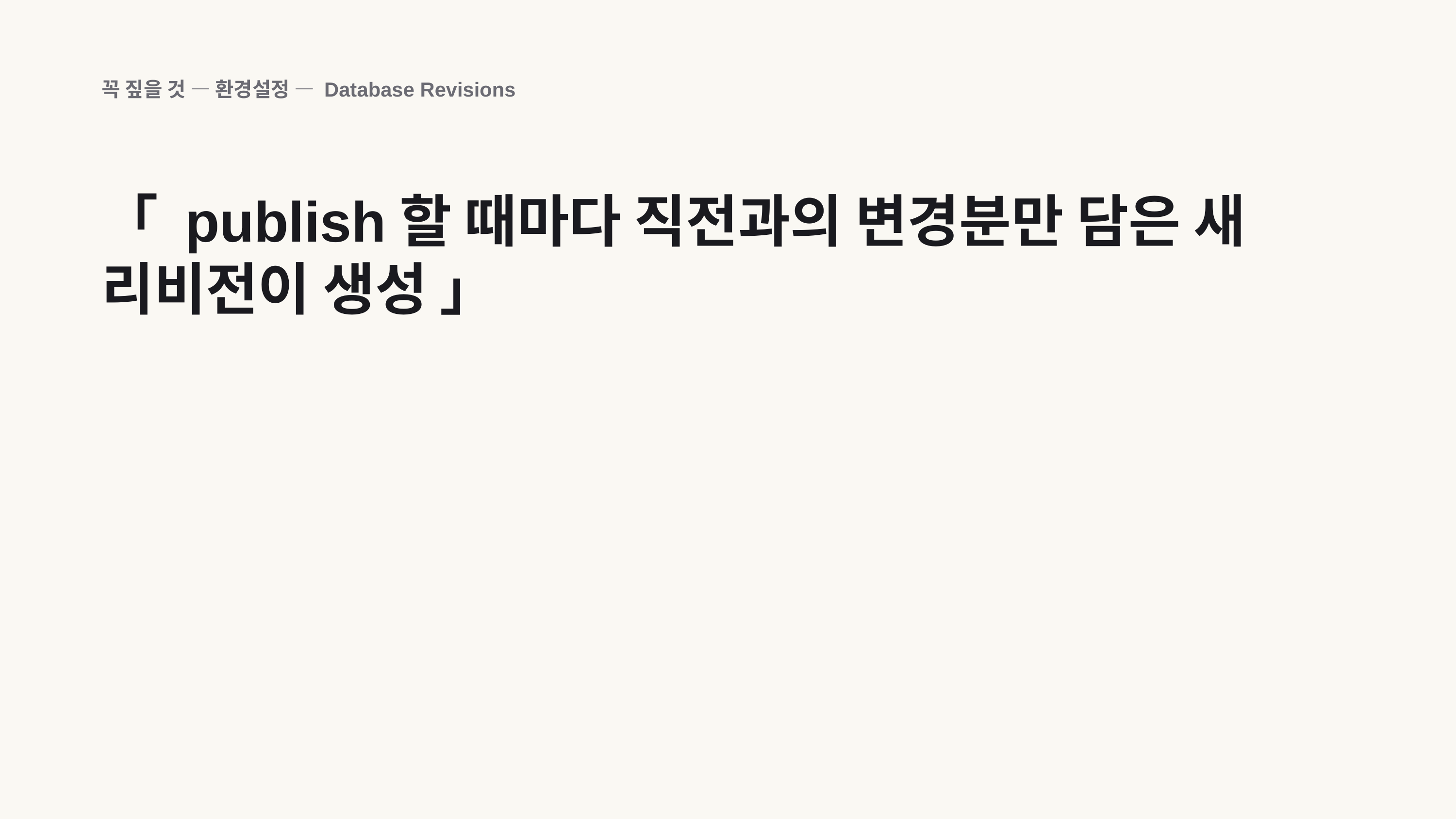

꼭 짚을 것 — 환경설정 — Database Revisions
「 publish할 때마다 직전과의 변경분만 담은 새 리비전이 생성 」